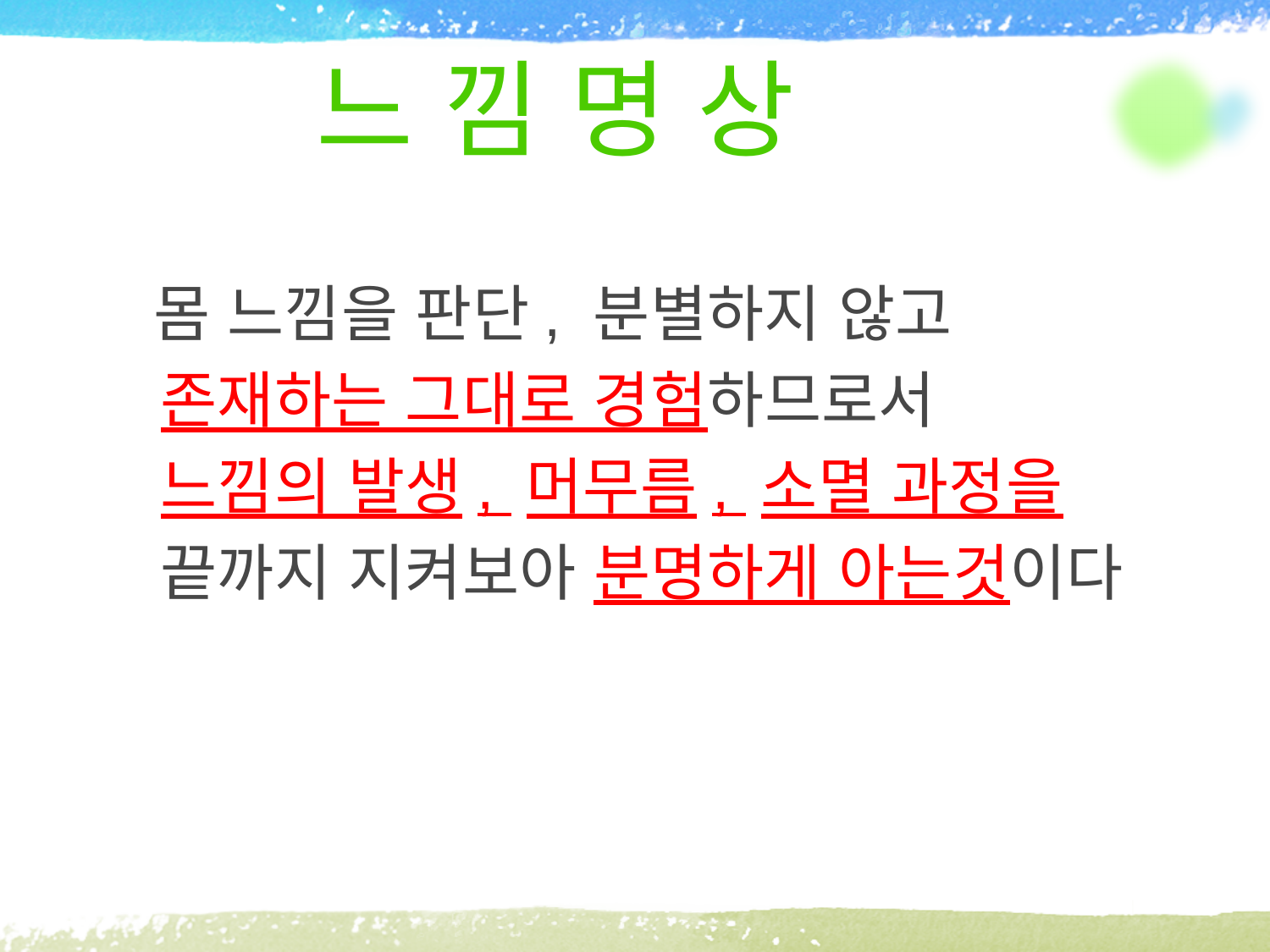

# 느 낌 명 상

    몸 느낌을 판단, 분별하지 않고
    존재하는 그대로 경험하므로서
    느낌의 발생, 머무름, 소멸 과정을
    끝까지 지켜보아 분명하게 아는것이다